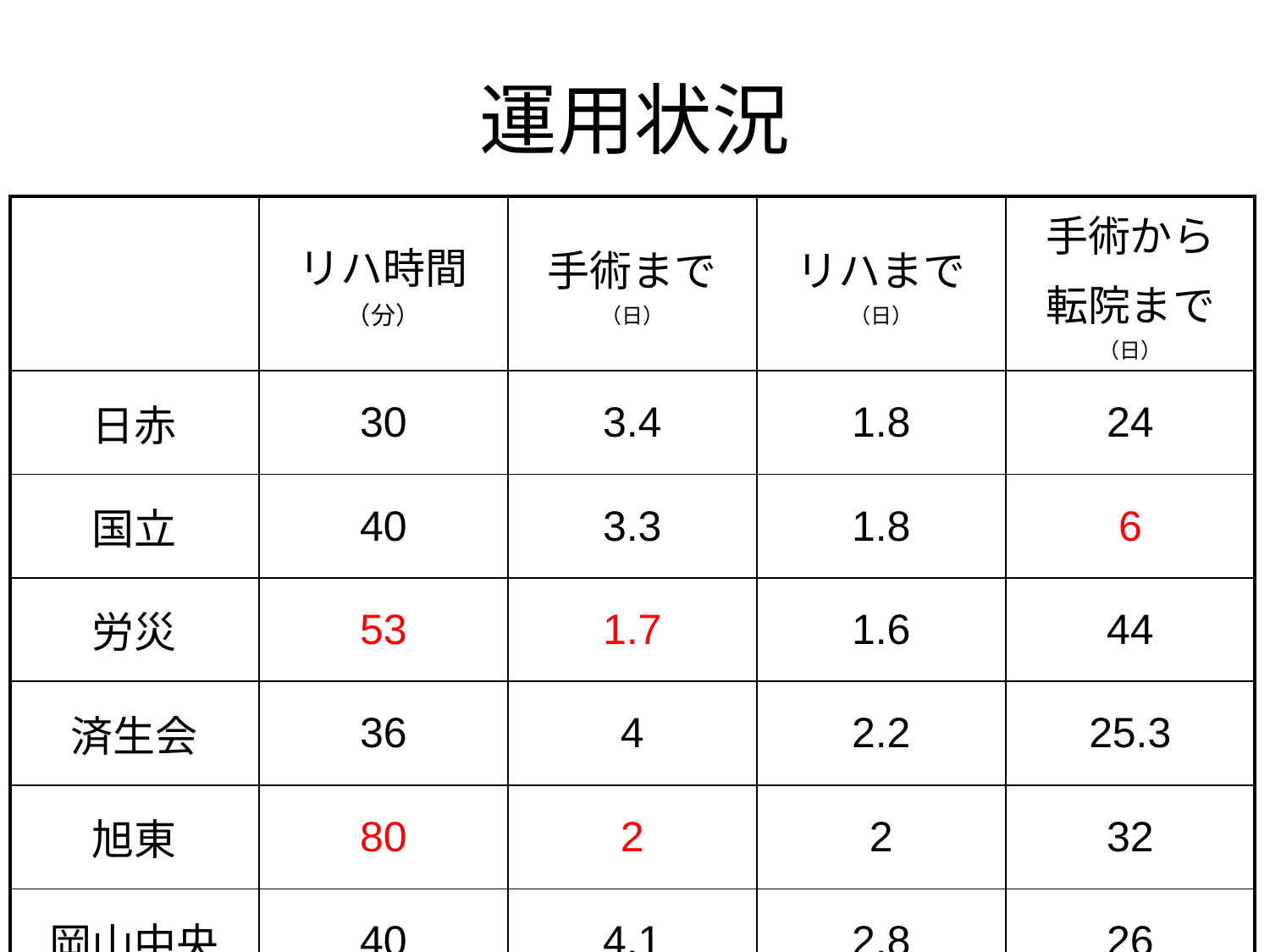

# 運用状況
|  | リハ時間（分） | 手術まで（日） | リハまで（日） | 手術から 転院まで（日） |
| --- | --- | --- | --- | --- |
| 日赤 | 30 | 3.4 | 1.8 | 24 |
| 国立 | 40 | 3.3 | 1.8 | 6 |
| 労災 | 53 | 1.7 | 1.6 | 44 |
| 済生会 | 36 | 4 | 2.2 | 25.3 |
| 旭東 | 80 | 2 | 2 | 32 |
| 岡山中央 | 40 | 4.1 | 2.8 | 26 |